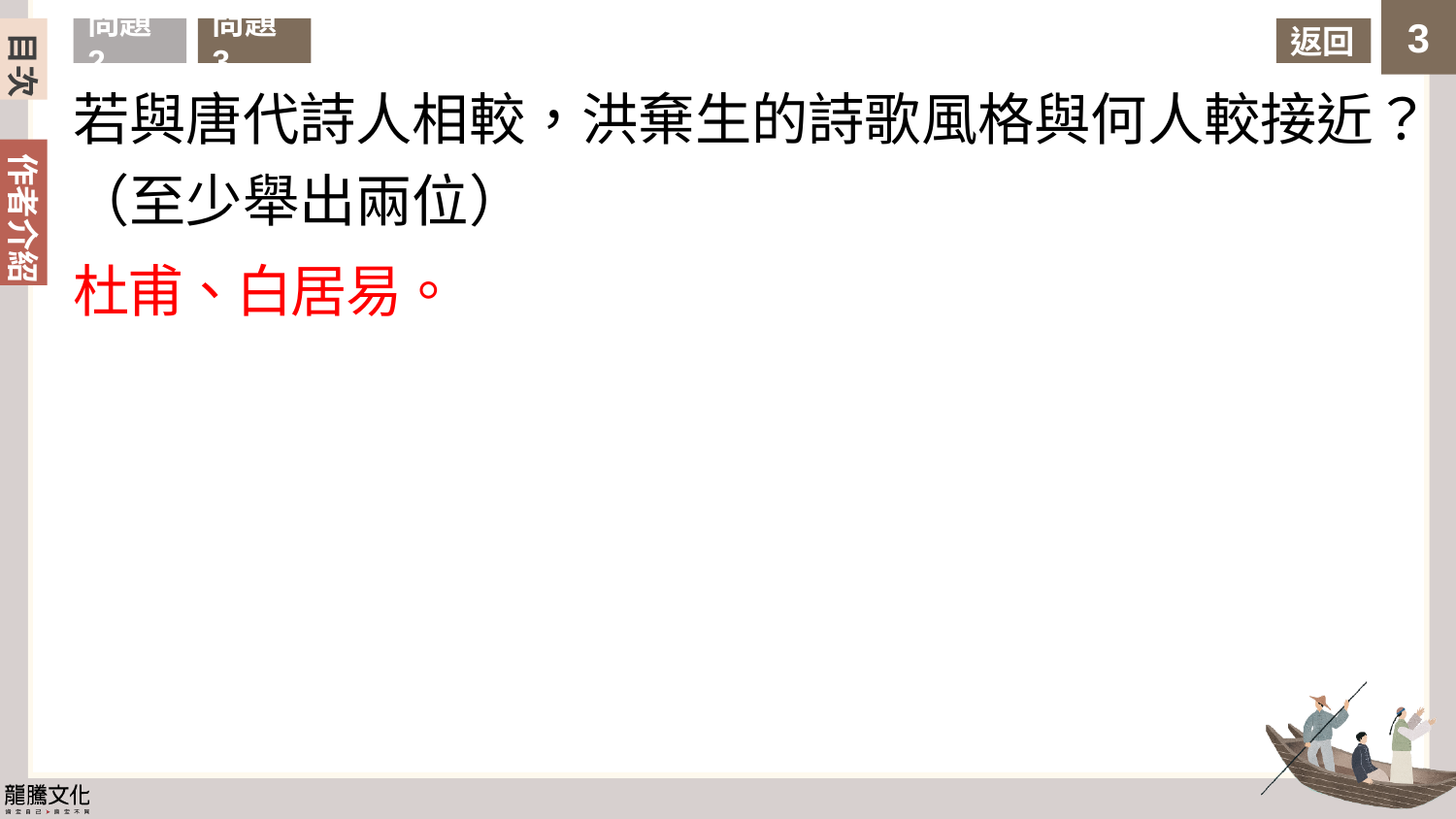

問題3
目次
問題2
返回
若與唐代詩人相較，洪棄生的詩歌風格與何人較接近？
（至少舉出兩位）
杜甫、白居易。